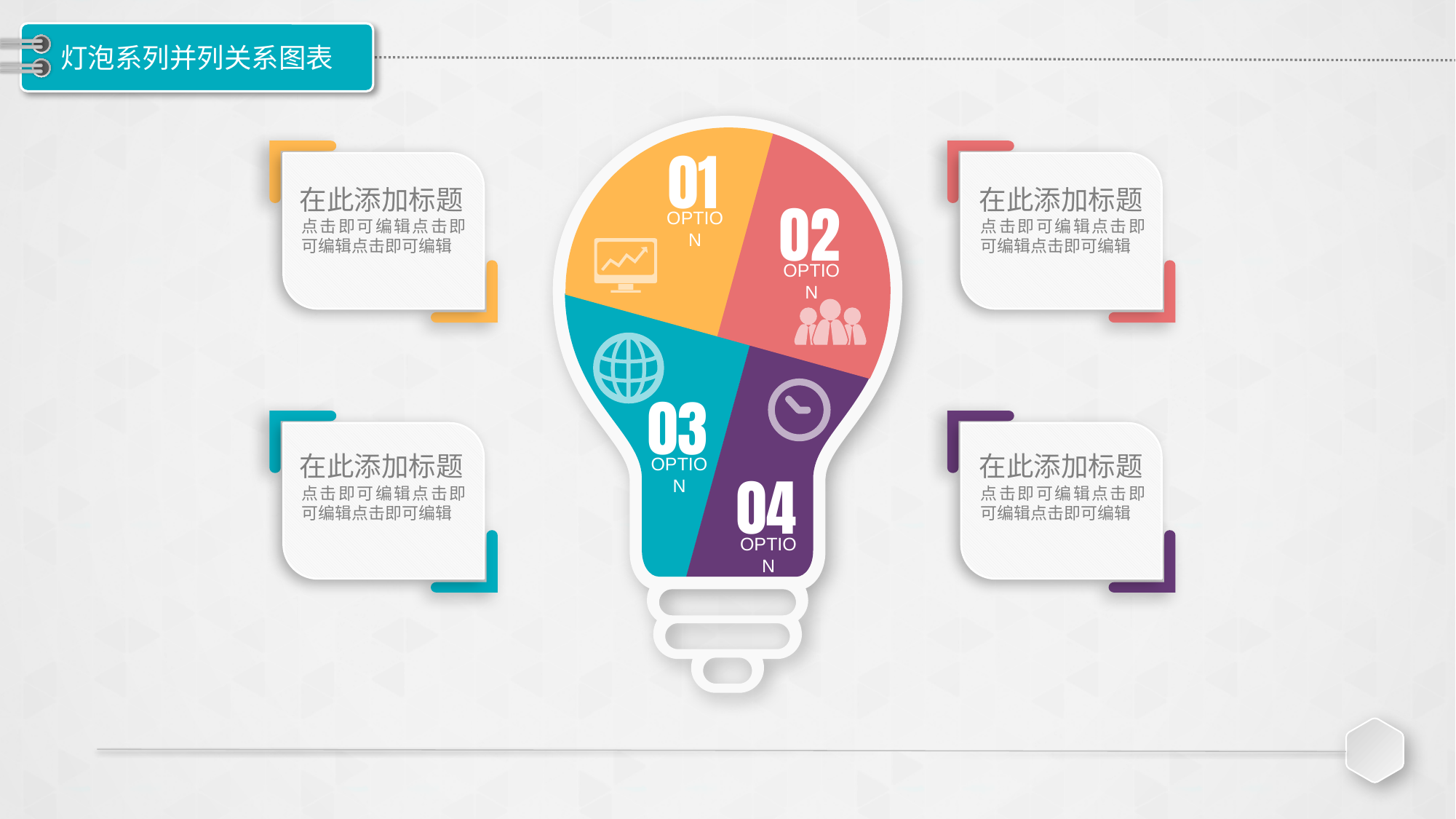

# 灯泡系列并列关系图表

01
OPTION
在此添加标题
点击即可编辑点击即可编辑点击即可编辑
在此添加标题
点击即可编辑点击即可编辑点击即可编辑
02
OPTION

03
OPTION

在此添加标题
点击即可编辑点击即可编辑点击即可编辑
在此添加标题
点击即可编辑点击即可编辑点击即可编辑
04
OPTION
100